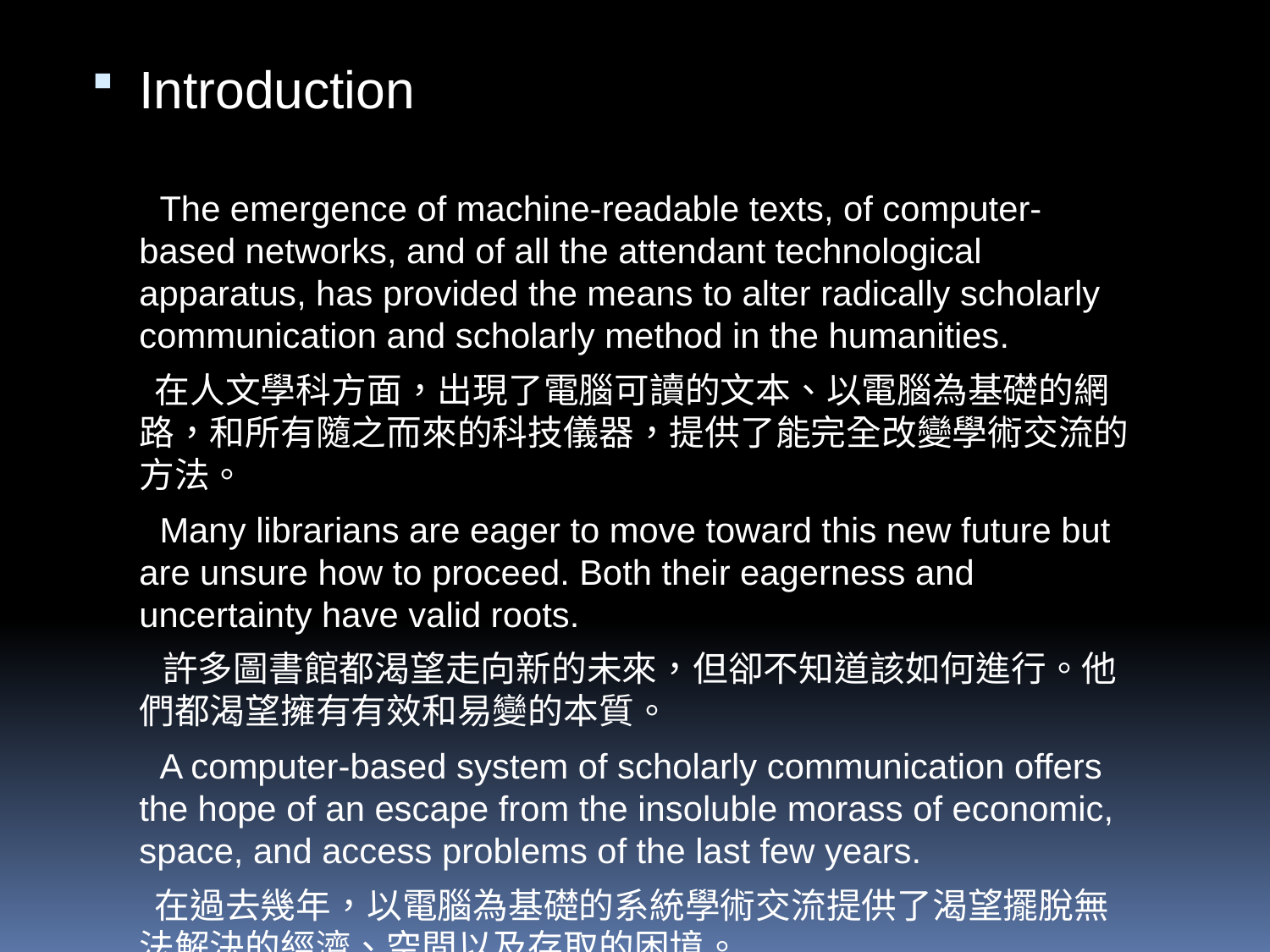

Introduction

       The emergence of machine-readable texts, of computer-based networks, and of all the attendant technological apparatus, has provided the means to alter radically scholarly communication and scholarly method in the humanities.
       在人文學科方面，出現了電腦可讀的文本、以電腦為基礎的網路，和所有隨之而來的科技儀器，提供了能完全改變學術交流的方法。
       Many librarians are eager to move toward this new future but are unsure how to proceed. Both their eagerness and uncertainty have valid roots.
        許多圖書館都渴望走向新的未來，但卻不知道該如何進行。他們都渴望擁有有效和易變的本質。
       A computer-based system of scholarly communication offers the hope of an escape from the insoluble morass of economic, space, and access problems of the last few years.
       在過去幾年，以電腦為基礎的系統學術交流提供了渴望擺脫無法解決的經濟、空間以及存取的困境。